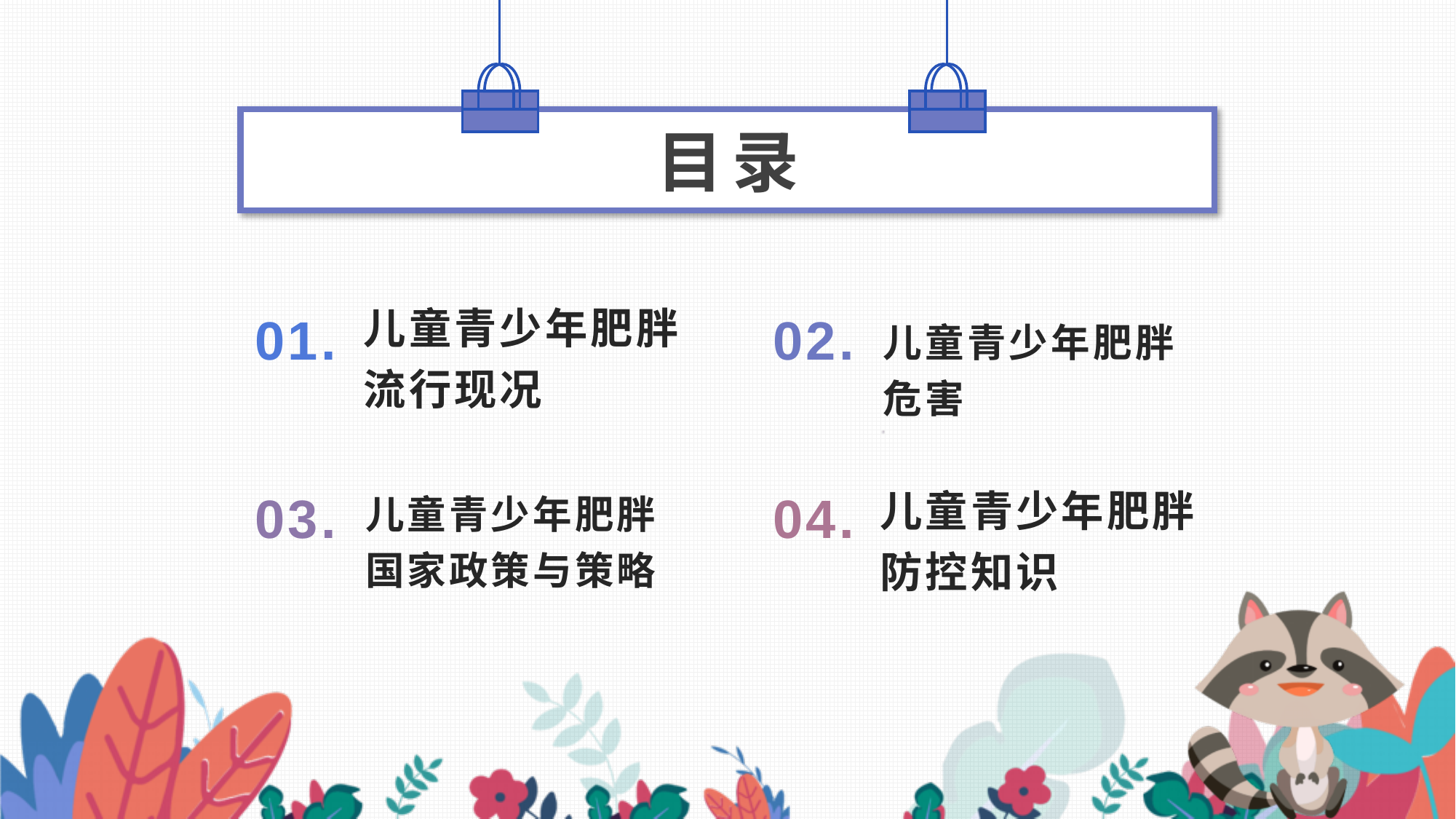

目录
儿童青少年肥胖流行现况
01.
02.
儿童青少年肥胖危害
儿童青少年肥胖防控知识
03.
04.
儿童青少年肥胖国家政策与策略